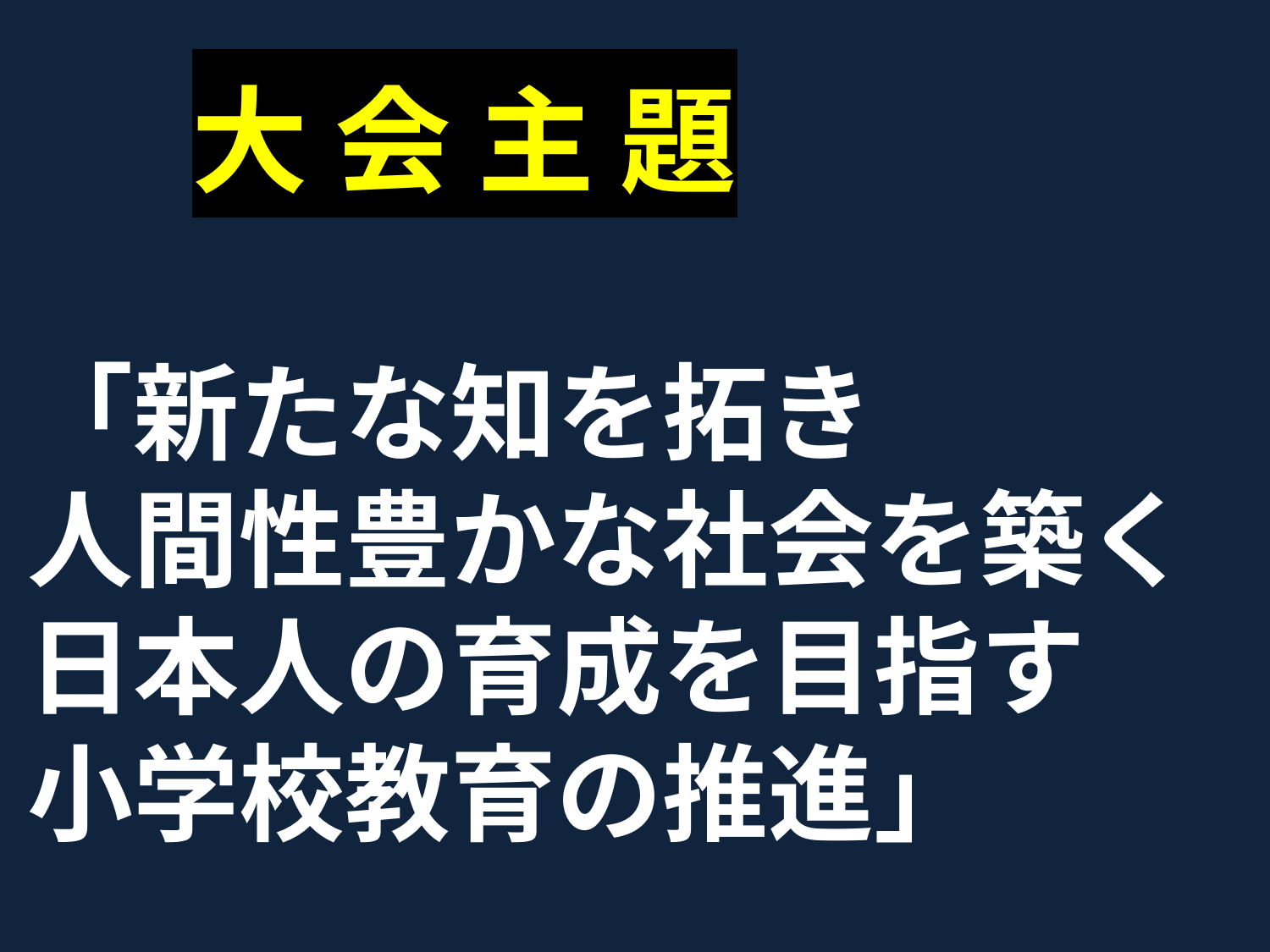

# 大 会 主 題　 「新たな知を拓き 人間性豊かな社会を築く日本人の育成を目指す 小学校教育の推進」